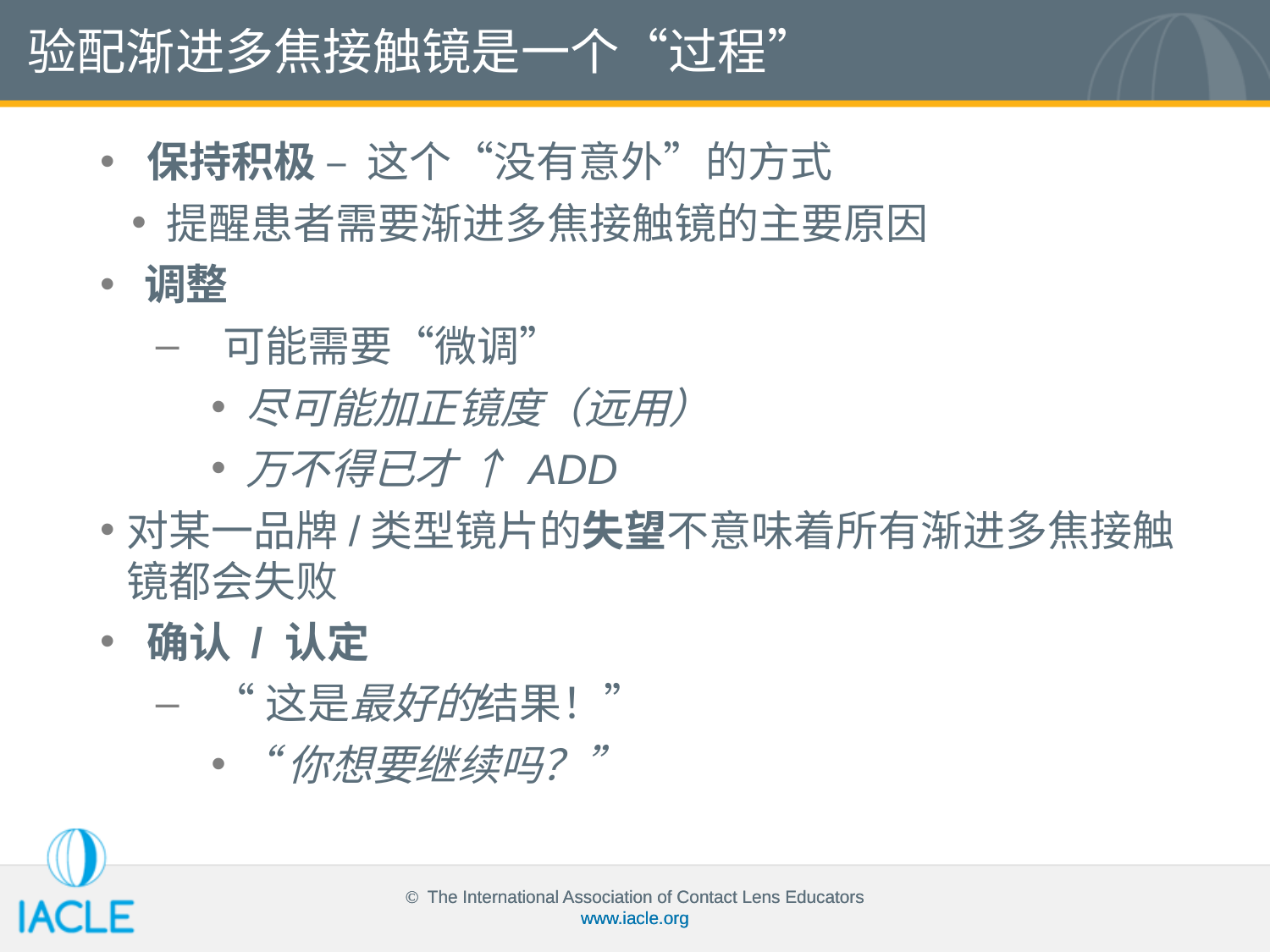

验配渐进多焦接触镜是一个“过程”
 保持积极 –  这个“没有意外”的方式
 提醒患者需要渐进多焦接触镜的主要原因
  调整
 可能需要“微调”
 尽可能加正镜度（远用）
 万不得已才 ↑ ADD
对某一品牌/类型镜片的失望不意味着所有渐进多焦接触镜都会失败
 确认 / 认定
 “这是最好的结果！”
 “你想要继续吗？”